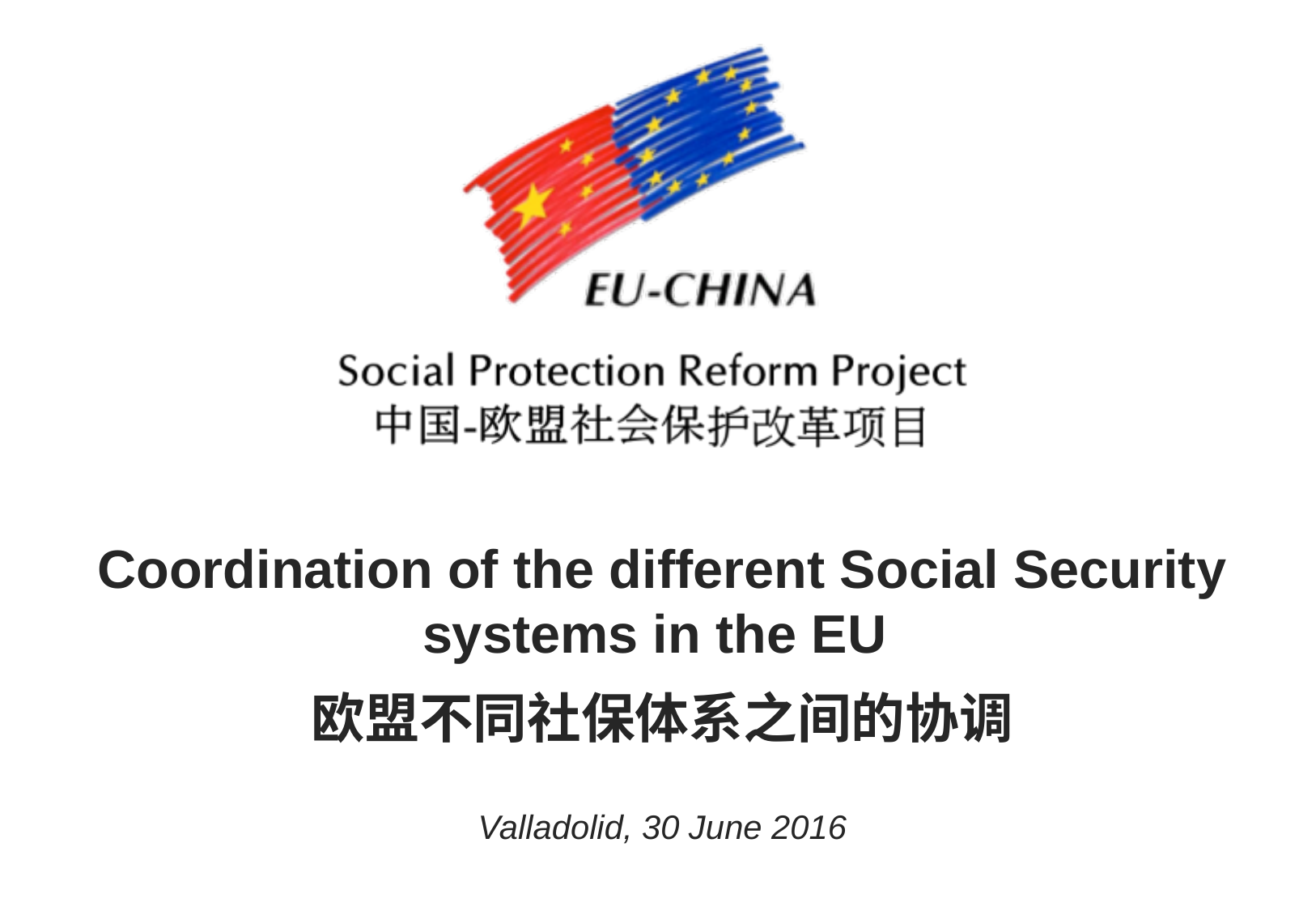

Coordination of the different Social Security systems in the EU
欧盟不同社保体系之间的协调

Valladolid, 30 June 2016